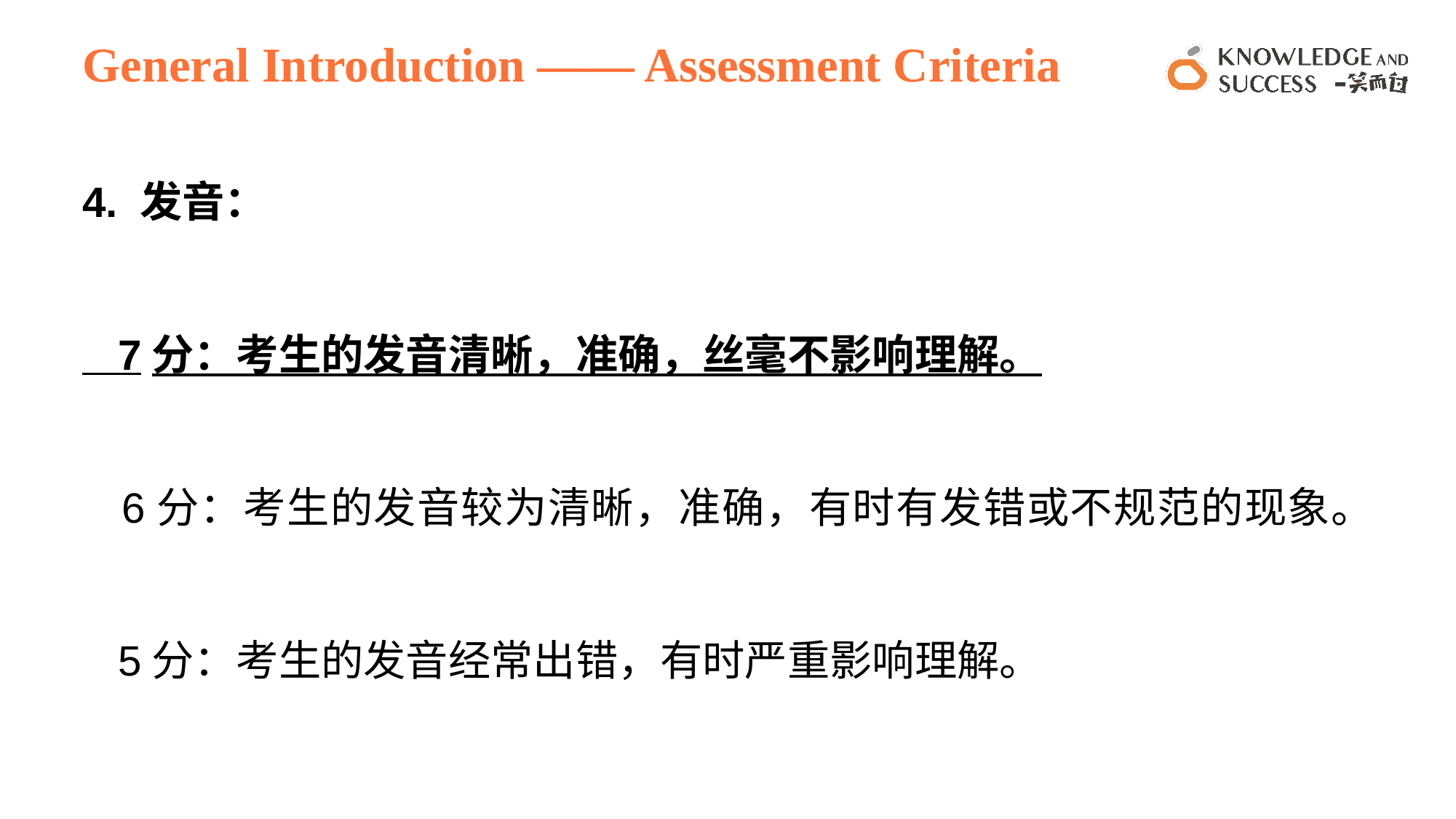

General Introduction —— Assessment Criteria
4. 发音：

   7分：考生的发音清晰，准确，丝毫不影响理解。

   6分：考生的发音较为清晰，准确，有时有发错或不规范的现象。

   5分：考生的发音经常出错，有时严重影响理解。